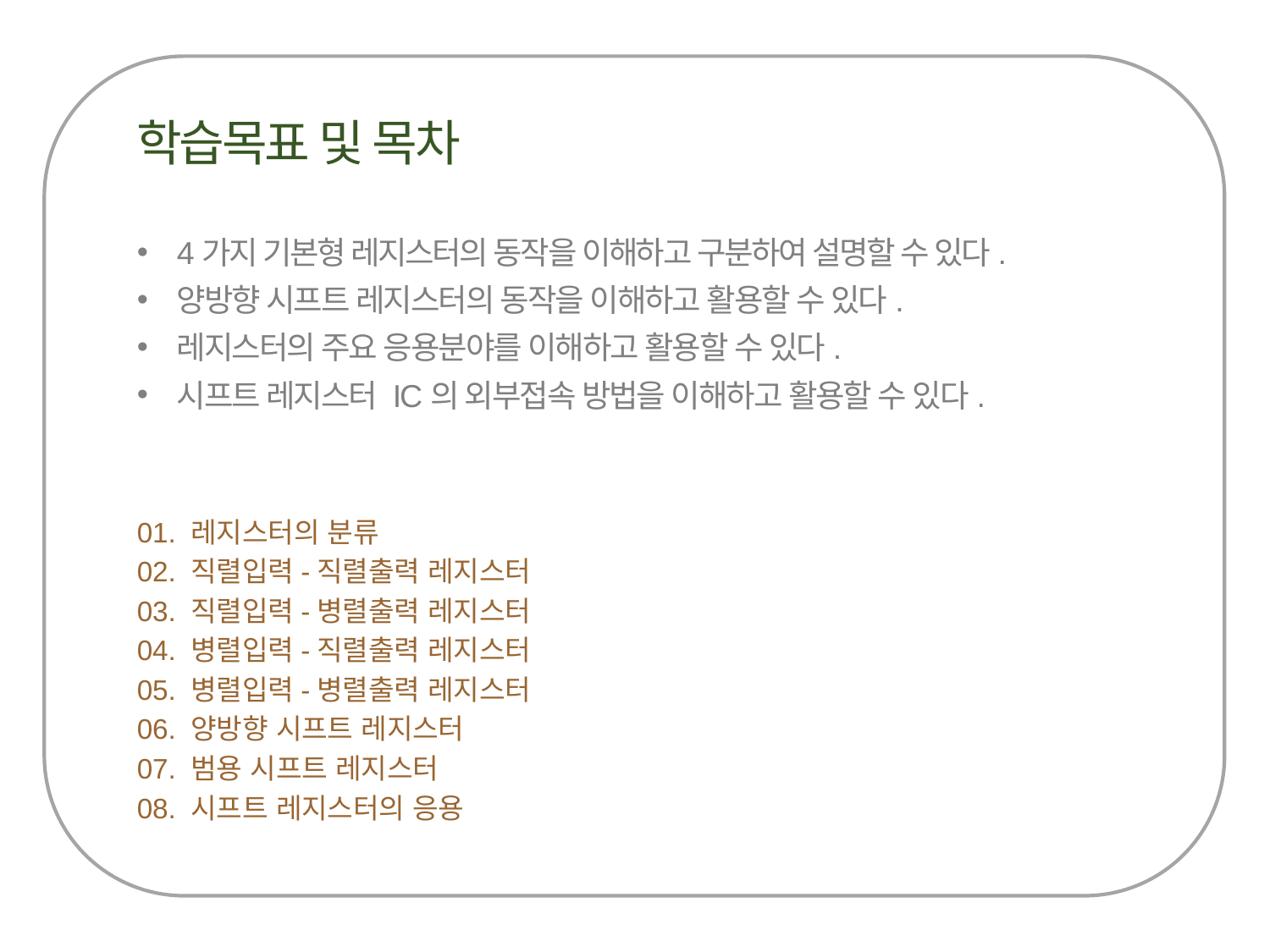

4가지 기본형 레지스터의 동작을 이해하고 구분하여 설명할 수 있다.
양방향 시프트 레지스터의 동작을 이해하고 활용할 수 있다.
레지스터의 주요 응용분야를 이해하고 활용할 수 있다.
시프트 레지스터 IC의 외부접속 방법을 이해하고 활용할 수 있다.

01. 레지스터의 분류
02. 직렬입력-직렬출력 레지스터
03. 직렬입력-병렬출력 레지스터
04. 병렬입력-직렬출력 레지스터
05. 병렬입력-병렬출력 레지스터
06. 양방향 시프트 레지스터
07. 범용 시프트 레지스터
08. 시프트 레지스터의 응용